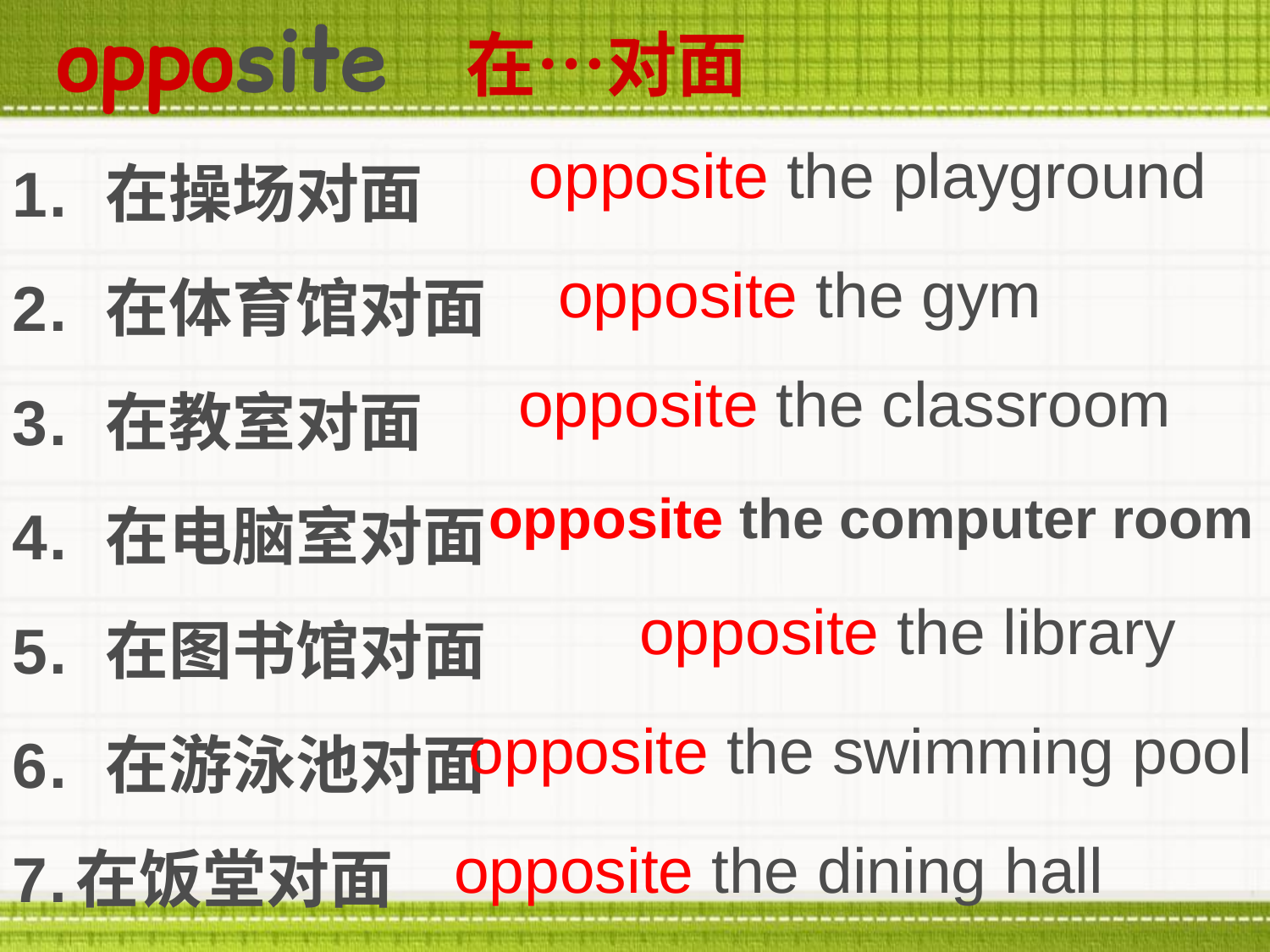

opposite  在…对面
 在操场对面
 在体育馆对面
 在教室对面
 在电脑室对面
 在图书馆对面
 在游泳池对面
在饭堂对面
opposite the playground
opposite the gym
opposite the classroom
opposite the computer room
opposite the library
opposite the swimming pool
opposite the dining hall